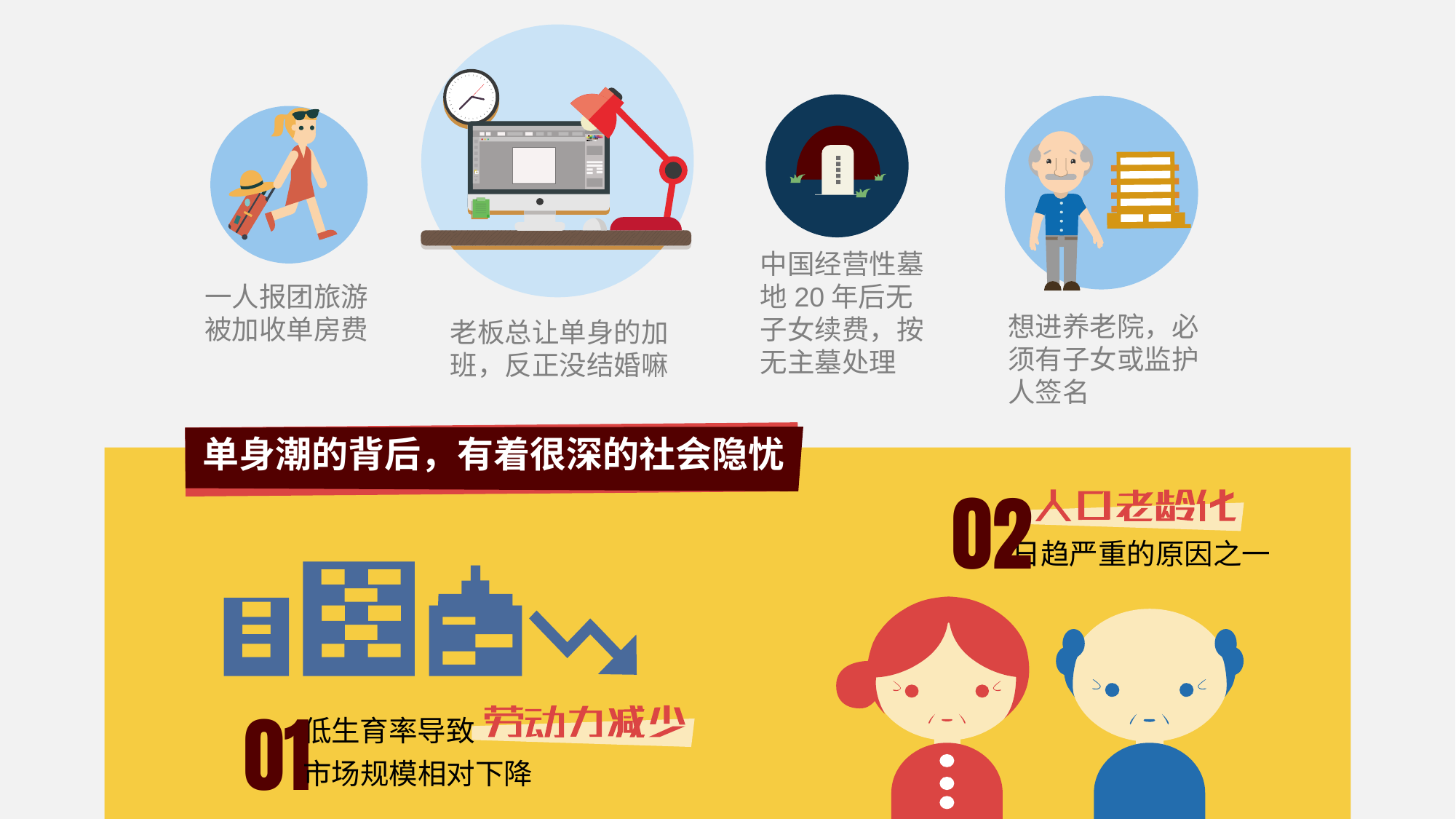

中国经营性墓地20年后无子女续费，按无主墓处理
一人报团旅游
被加收单房费
想进养老院，必须有子女或监护人签名
老板总让单身的加班，反正没结婚嘛

单身潮的背后，有着很深的社会隐忧

02

日趋严重的原因之一

01
低生育率导致

市场规模相对下降